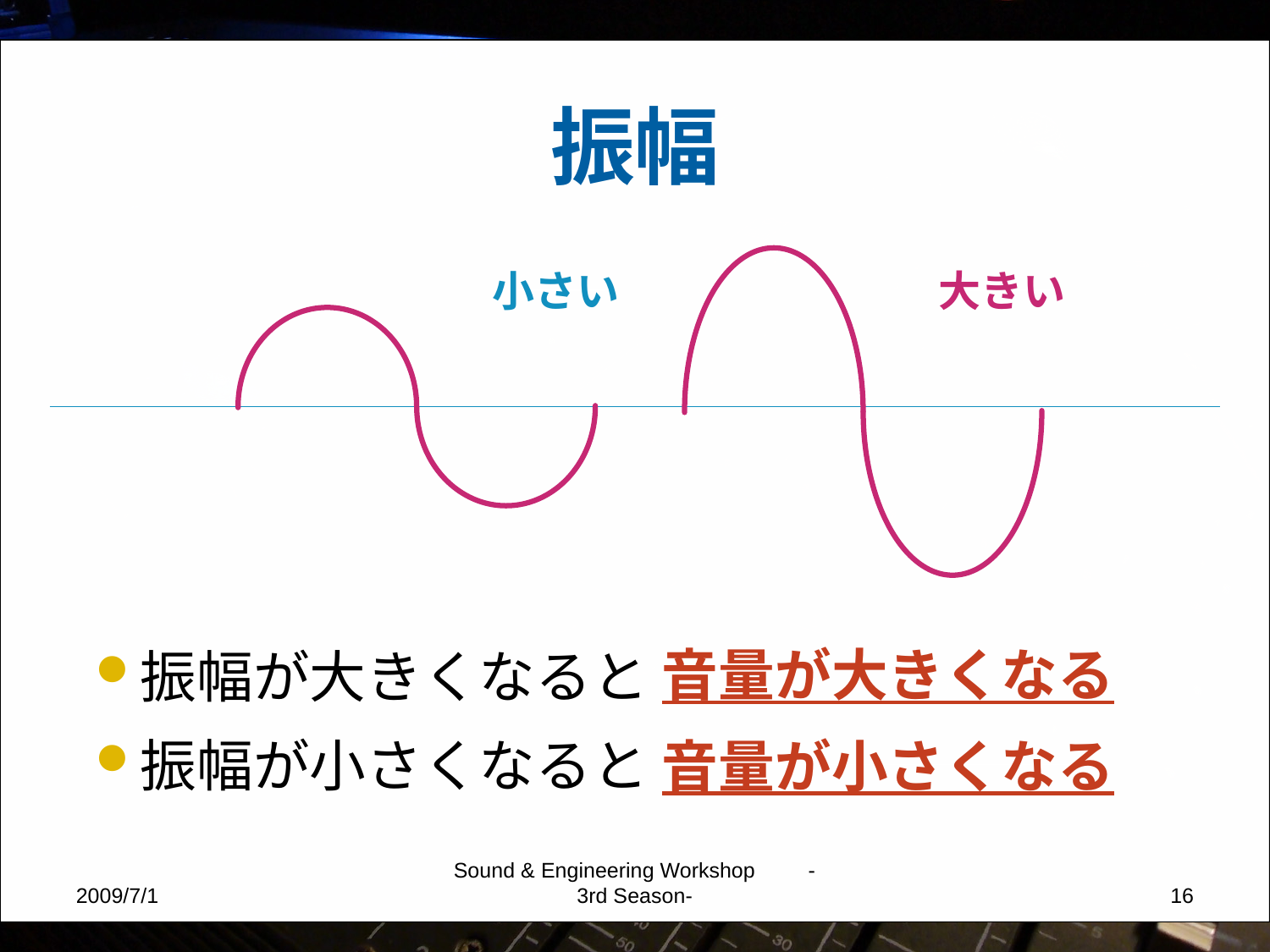

# 振幅

小さい
大きい

音量が大きくなる
振幅が大きくなると
振幅が小さくなると
音量が小さくなる
2009/7/1
Sound & Engineering Workshop         -3rd Season-
16